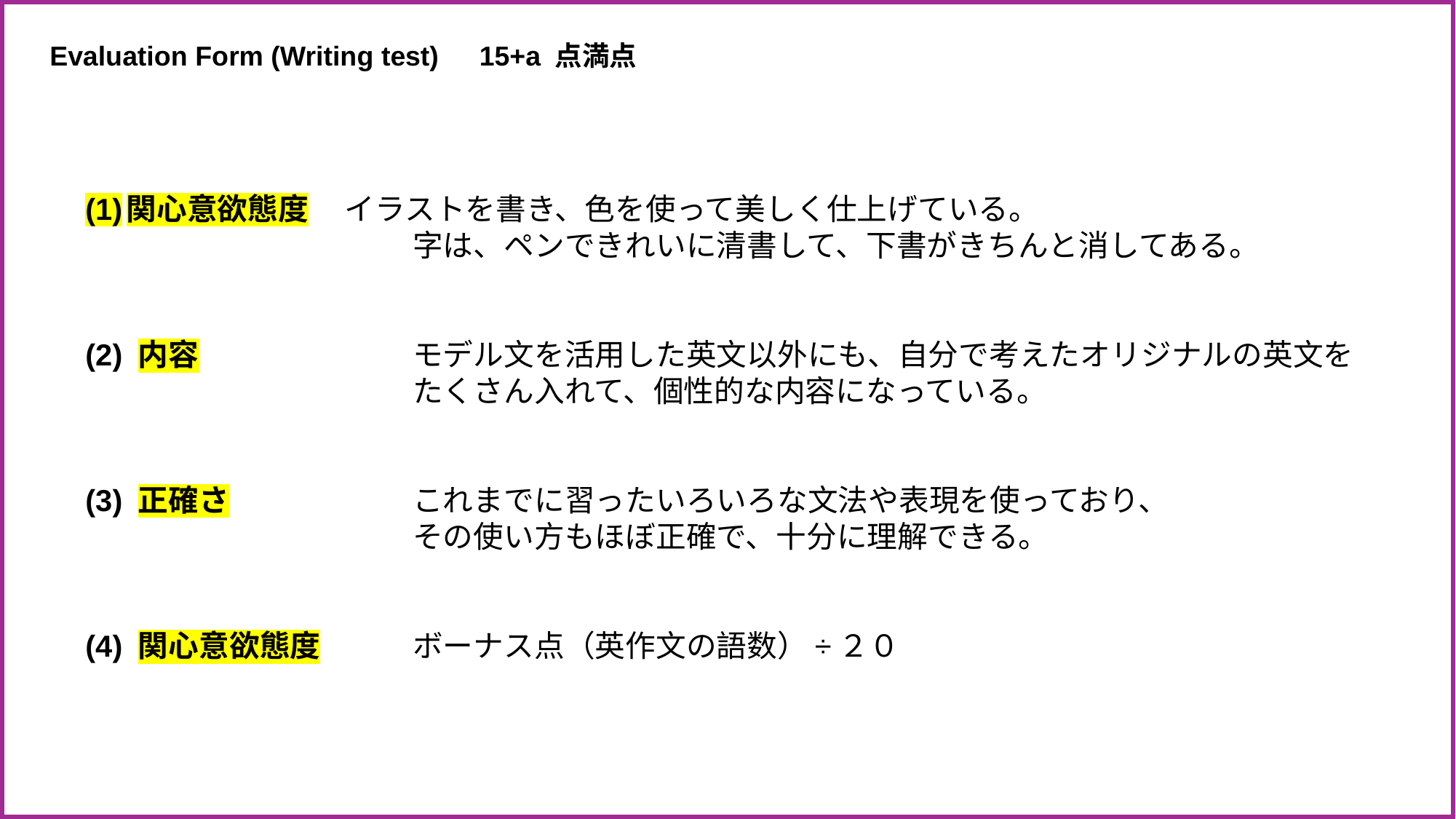

Evaluation Form (Writing test)　15+a 点満点
関心意欲態度	イラストを書き、色を使って美しく仕上げている。
			字は、ペンできれいに清書して、下書がきちんと消してある。

(2) 内容		モデル文を活用した英文以外にも、自分で考えたオリジナルの英文を
　			たくさん入れて、個性的な内容になっている。

(3) 正確さ		これまでに習ったいろいろな文法や表現を使っており、
			その使い方もほぼ正確で、十分に理解できる。

(4) 関心意欲態度	ボーナス点（英作文の語数）÷２０